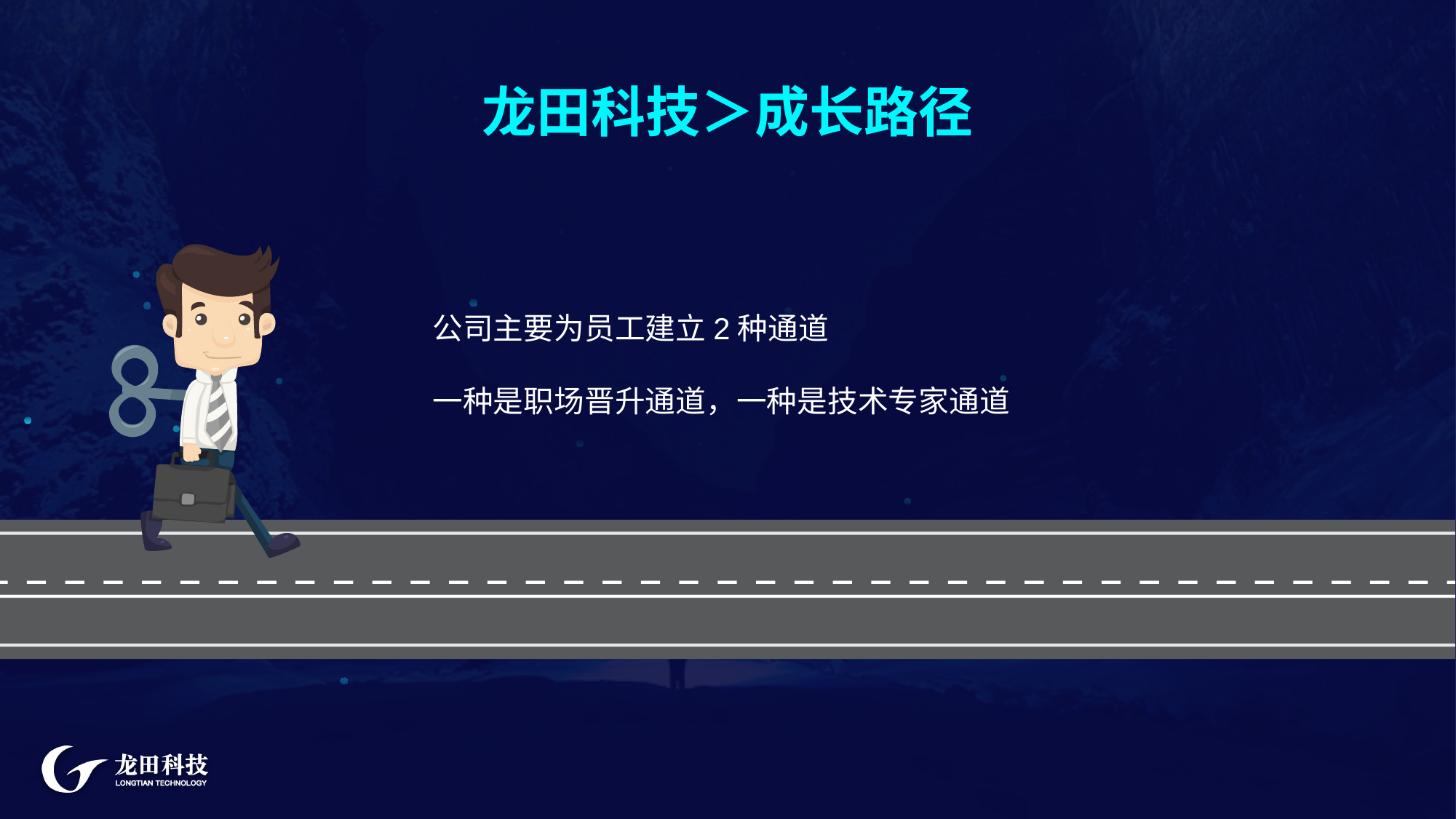

龙田科技＞成长路径

公司主要为员工建立2种通道

一种是职场晋升通道，一种是技术专家通道